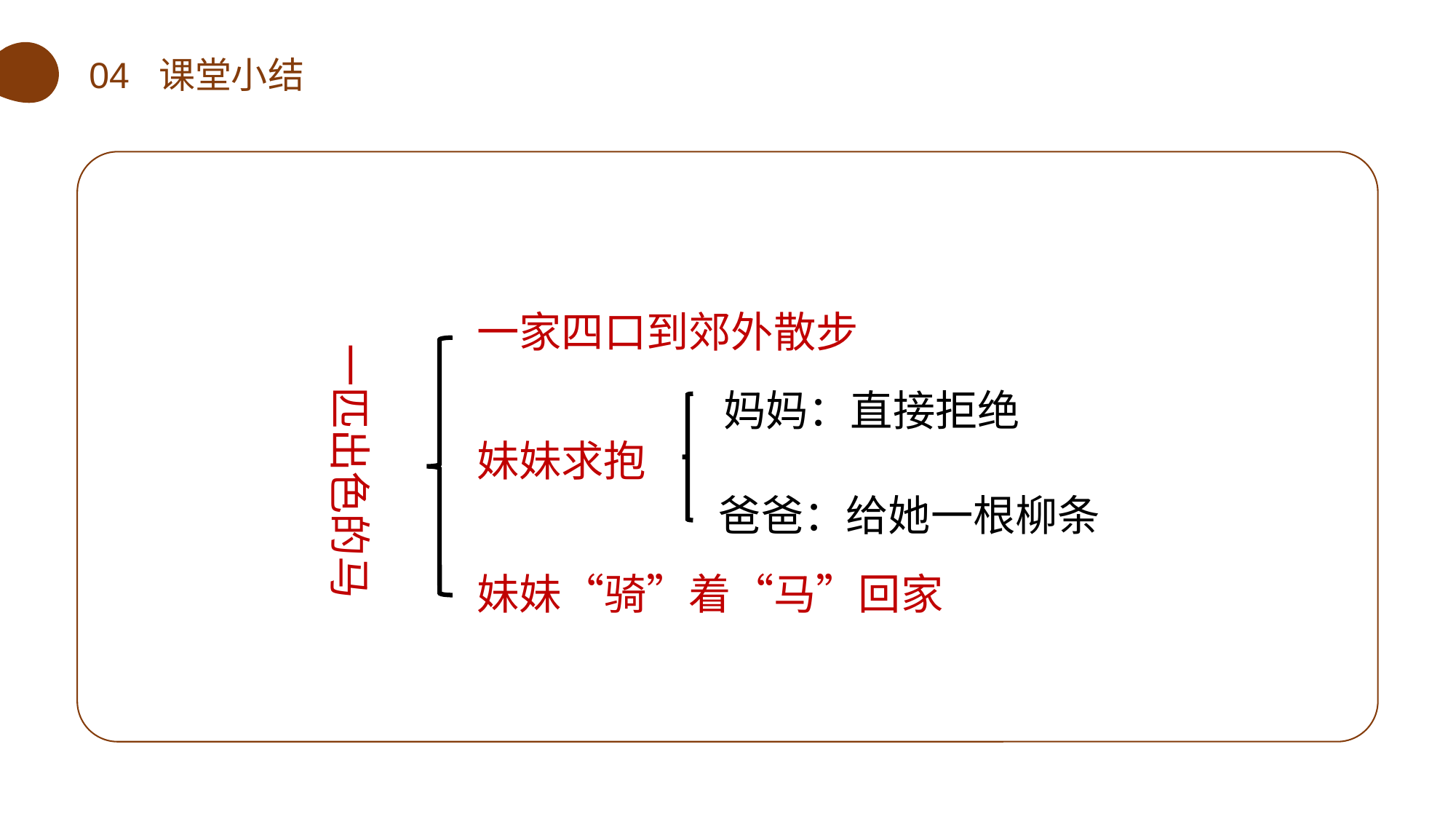

04  课堂小结
一家四口到郊外散步
一匹出色的马

妈妈：直接拒绝

妹妹求抱
爸爸：给她一根柳条
妹妹“骑”着“马”回家